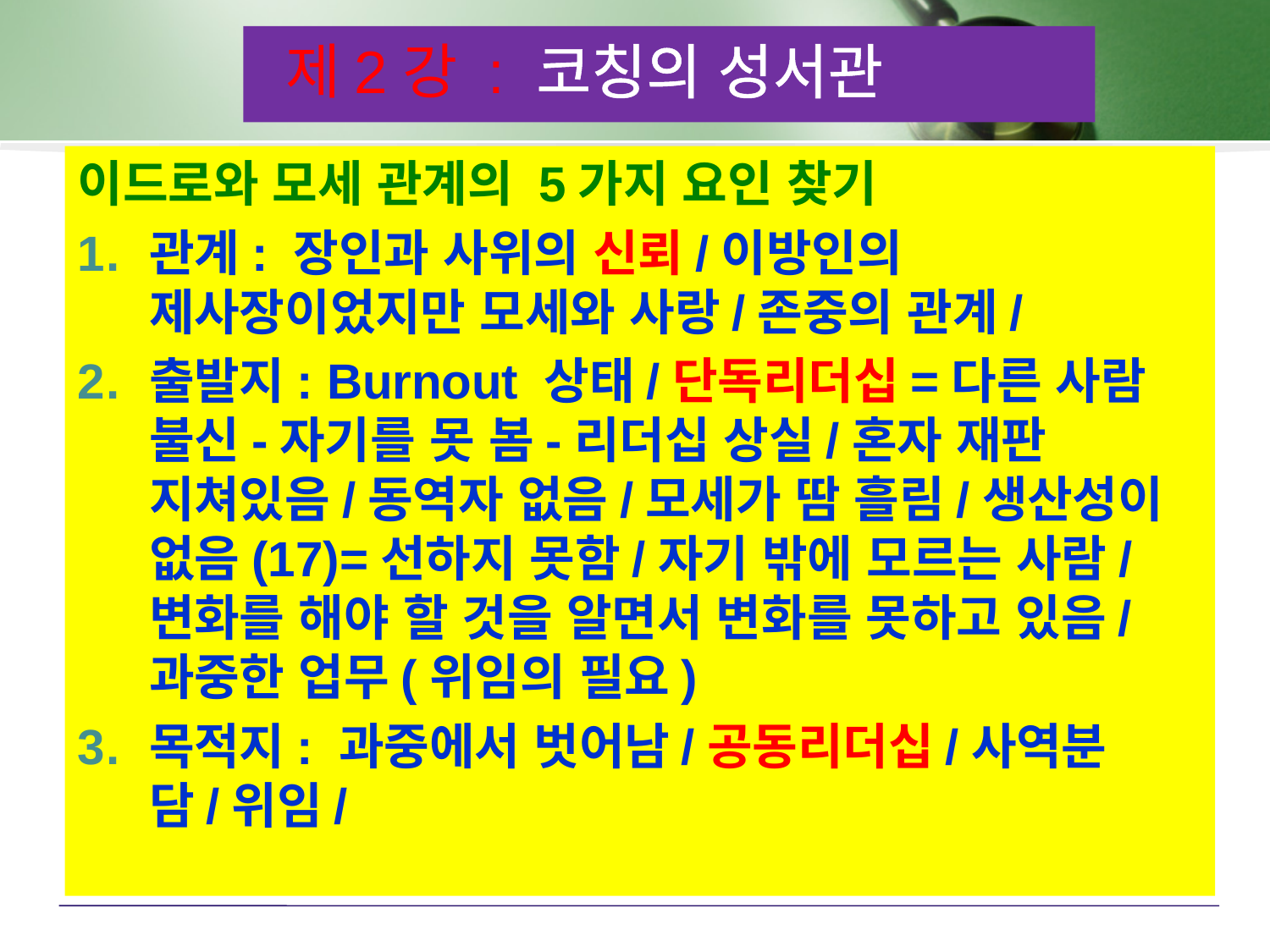

제2강 : 코칭의 성서관
이드로와 모세 관계의 5가지 요인 찾기
관계: 장인과 사위의 신뢰/이방인의 제사장이었지만 모세와 사랑/존중의 관계/
출발지: Burnout 상태/단독리더십=다른 사람 불신-자기를 못 봄-리더십 상실/혼자 재판 지쳐있음/동역자 없음/모세가 땀 흘림/생산성이 없음(17)=선하지 못함/자기 밖에 모르는 사람/ 변화를 해야 할 것을 알면서 변화를 못하고 있음/과중한 업무(위임의 필요)
목적지: 과중에서 벗어남/공동리더십/사역분담/위임/